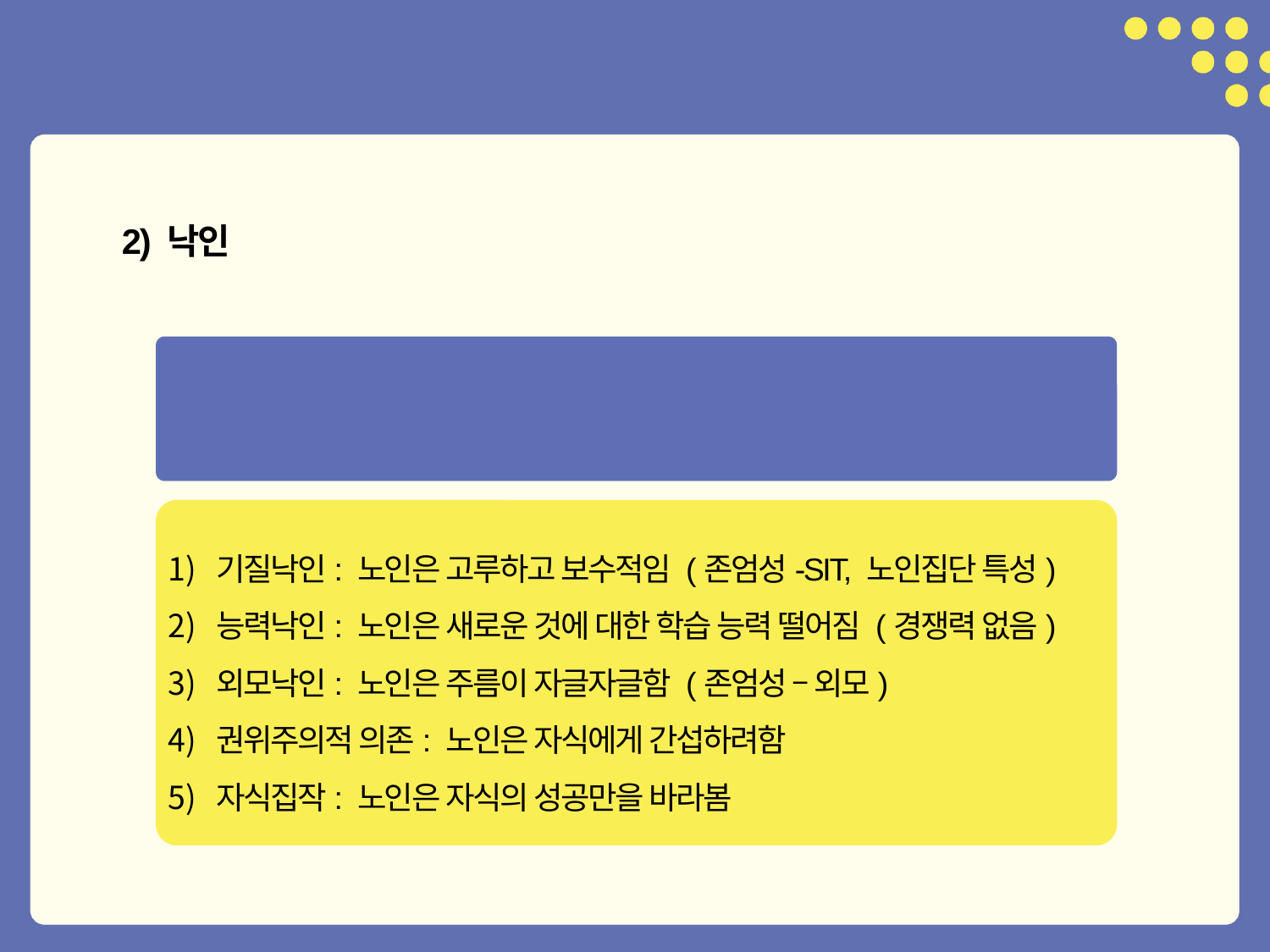

2) 낙인

우리나라의 문화적 특성을 고려한 노인낙인
(안순태, 이선영, 정순둘, 2017)

기질낙인: 노인은 고루하고 보수적임 (존엄성-SIT, 노인집단 특성)
능력낙인: 노인은 새로운 것에 대한 학습 능력 떨어짐 (경쟁력 없음)
외모낙인: 노인은 주름이 자글자글함 (존엄성 – 외모)
권위주의적 의존: 노인은 자식에게 간섭하려함
자식집작: 노인은 자식의 성공만을 바라봄
30